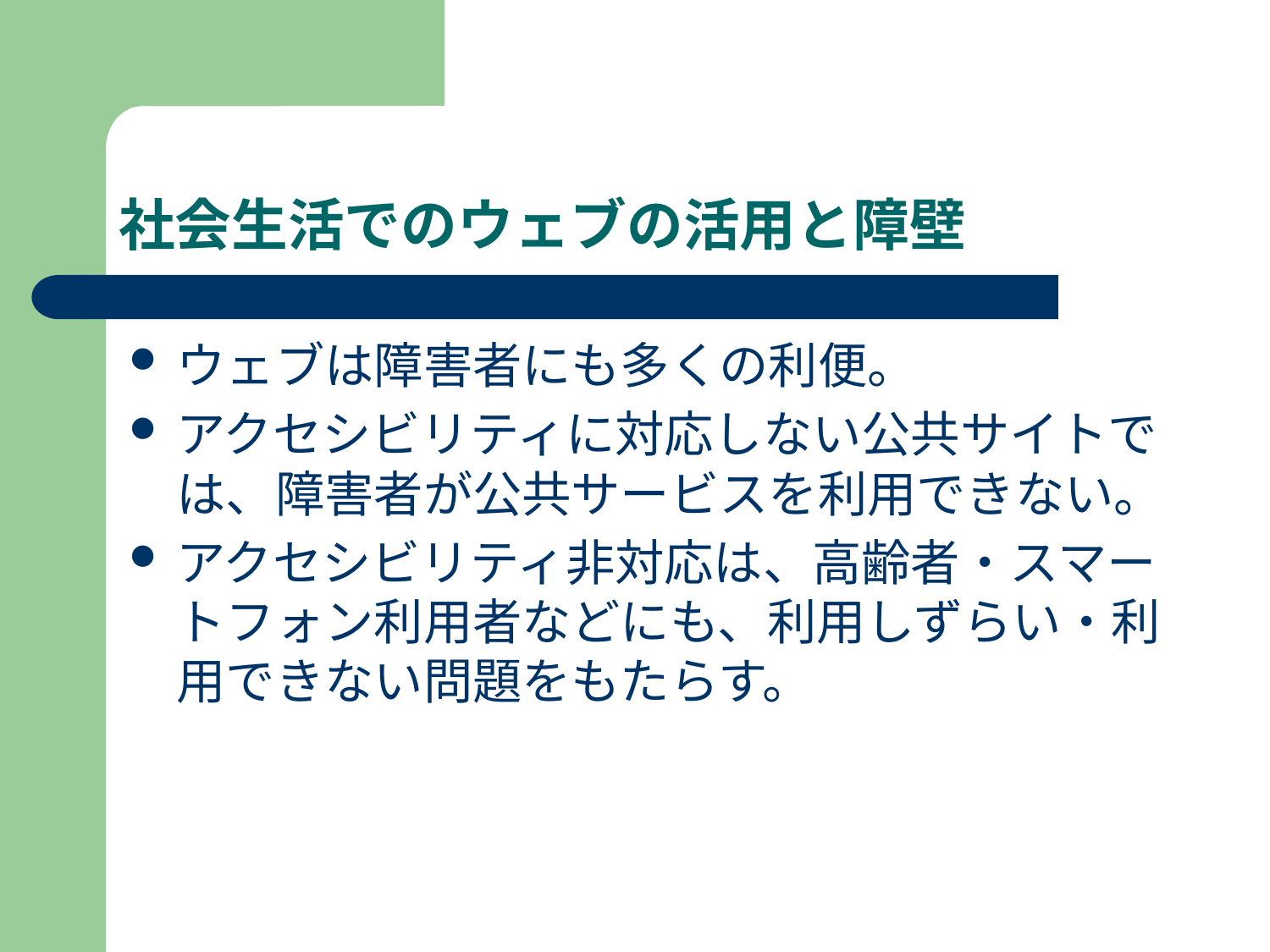

# 社会生活でのウェブの活用と障壁
ウェブは障害者にも多くの利便。
アクセシビリティに対応しない公共サイトでは、障害者が公共サービスを利用できない。
アクセシビリティ非対応は、高齢者・スマートフォン利用者などにも、利用しずらい・利用できない問題をもたらす。